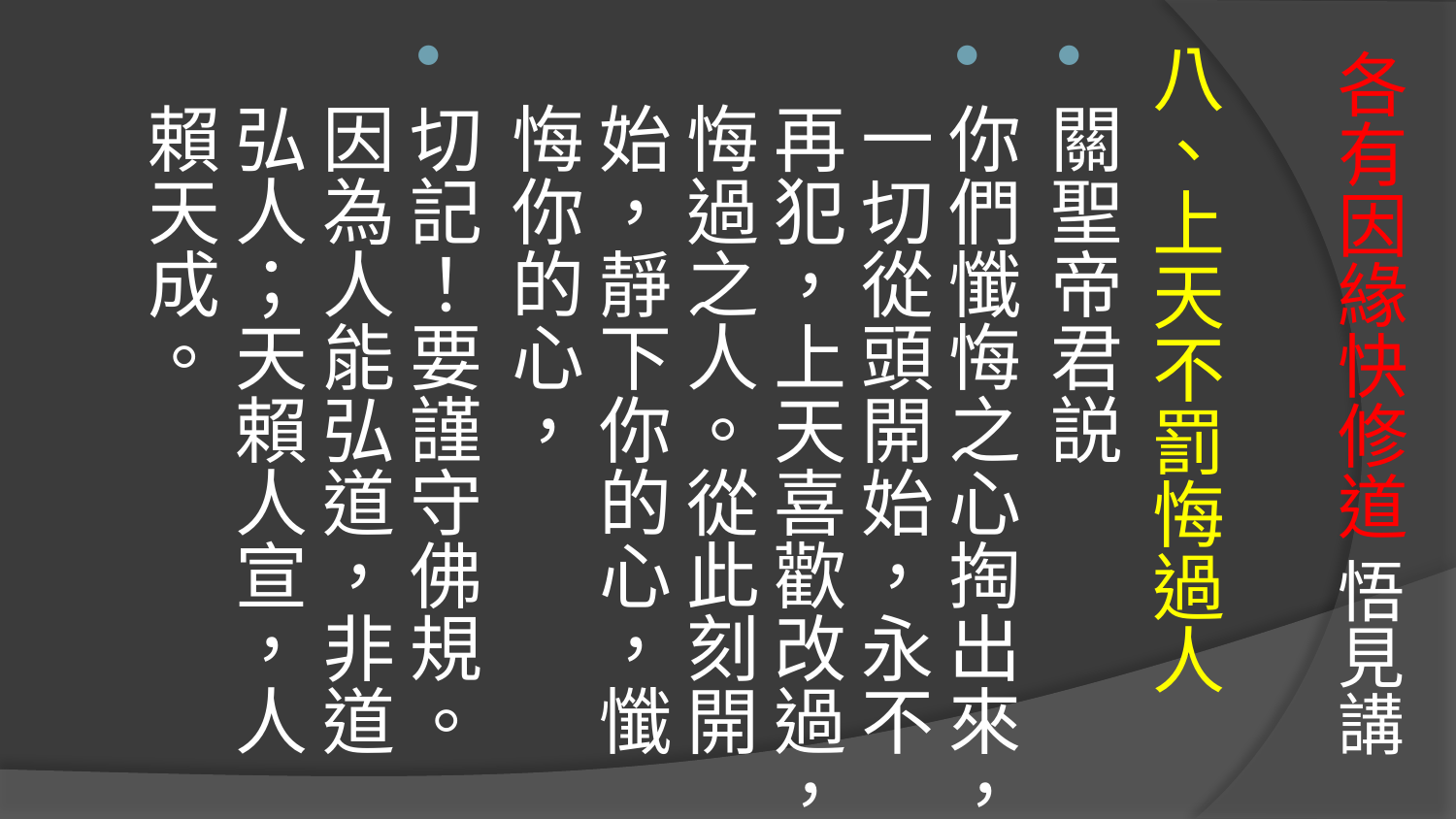

# 各有因緣快修道 悟見講
八、上天不罰悔過人
關聖帝君説
你們懺悔之心掏出來，一切從頭開始，永不再犯，上天喜歡改過，悔過之人。從此刻開始，靜下你的心，懺悔你的心，
切記！要謹守佛規。因為人能弘道，非道弘人；天賴人宣，人賴天成。